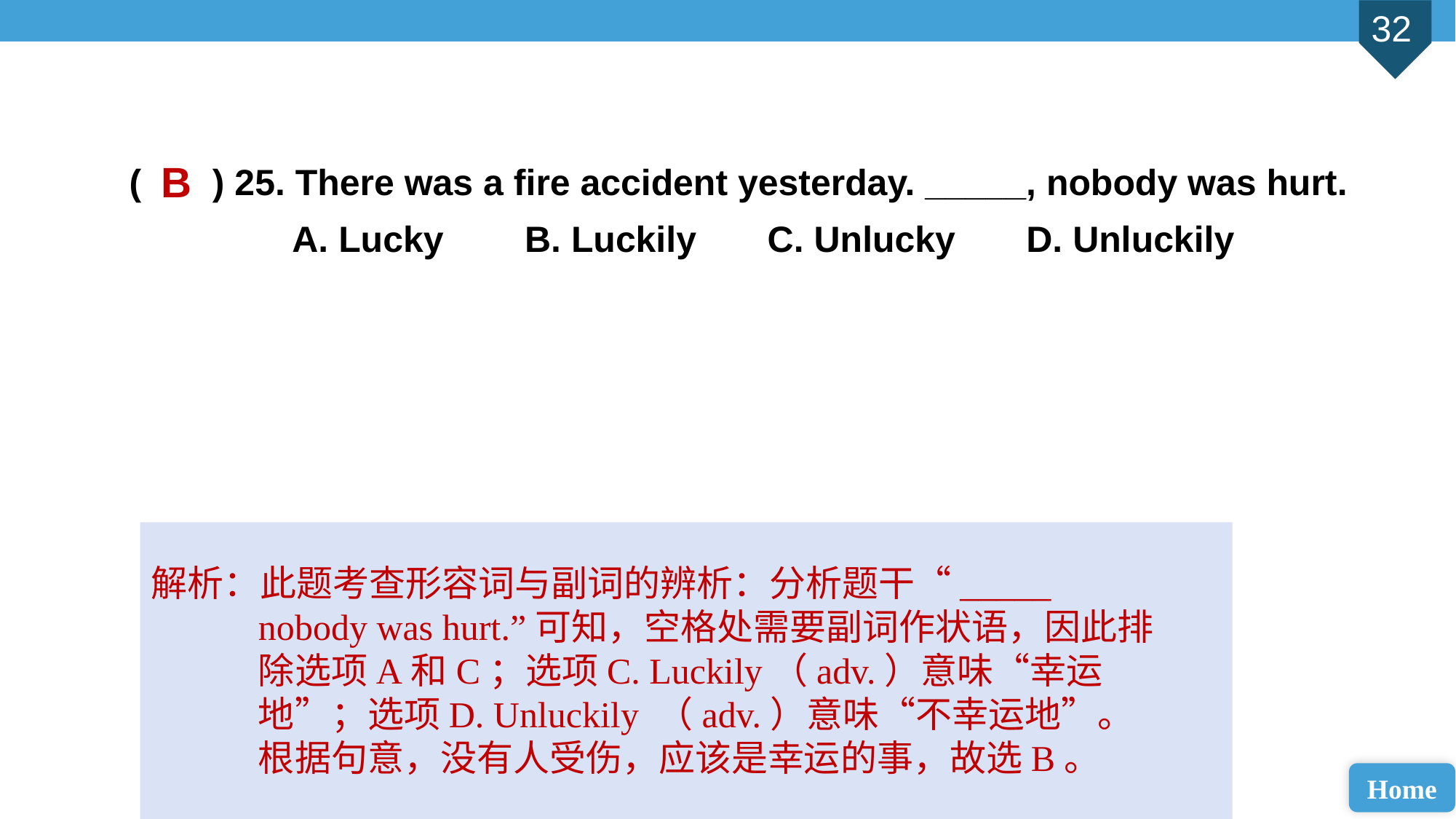

(       ) 25. There was a fire accident yesterday. _____, nobody was hurt.
                A. Lucky        B. Luckily       C. Unlucky       D. Unluckily
B

解析：此题考查形容词与副词的辨析：分析题干“_____ nobody was hurt.”可知，空格处需要副词作状语，因此排除选项A和C；选项C. Luckily（adv.）意味“幸运地”；选项D. Unluckily （adv.）意味“不幸运地”。根据句意，没有人受伤，应该是幸运的事，故选B。